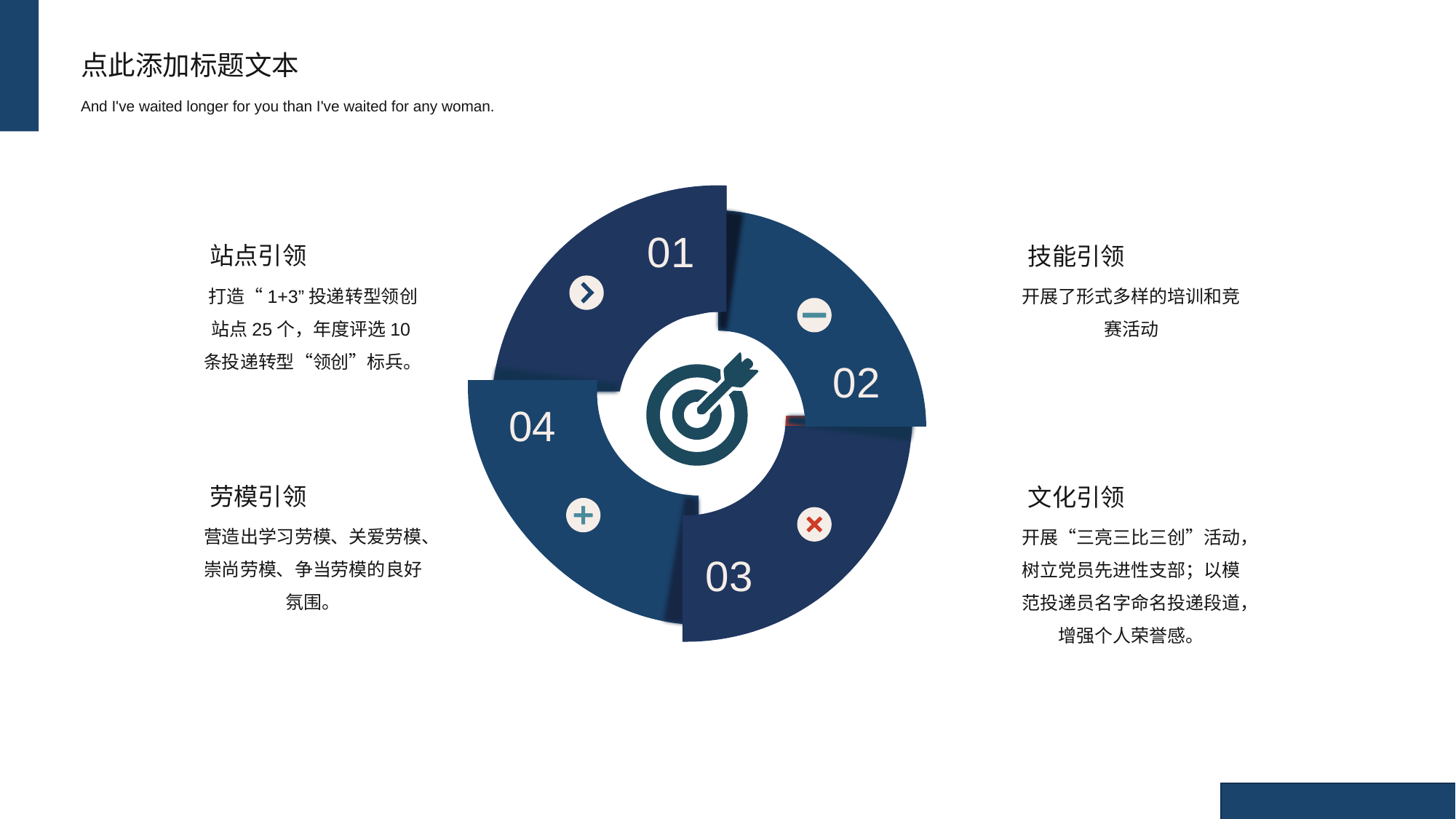

点此添加标题文本
And I've waited longer for you than I've waited for any woman.

01

02

04

03
站点引领
技能引领
打造“1+3”投递转型领创站点25个，年度评选10条投递转型“领创”标兵。
开展了形式多样的培训和竞赛活动
劳模引领
文化引领
营造出学习劳模、关爱劳模、崇尚劳模、争当劳模的良好氛围。
开展“三亮三比三创”活动，树立党员先进性支部；以模范投递员名字命名投递段道，增强个人荣誉感。